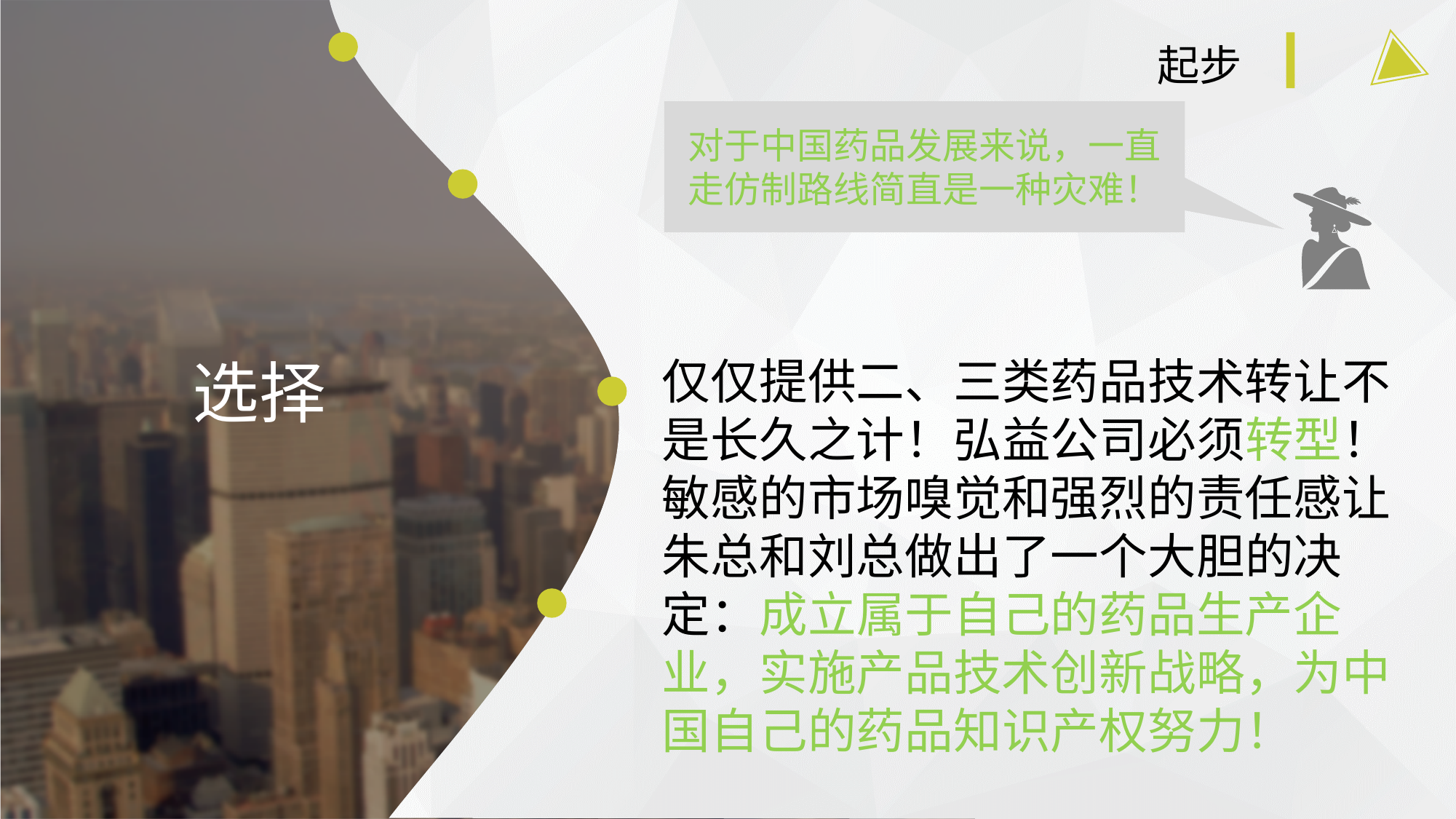

起步

对于中国药品发展来说，一直走仿制路线简直是一种灾难！

选择
仅仅提供二、三类药品技术转让不是长久之计！弘益公司必须转型！
敏感的市场嗅觉和强烈的责任感让朱总和刘总做出了一个大胆的决定：成立属于自己的药品生产企业，实施产品技术创新战略，为中国自己的药品知识产权努力！